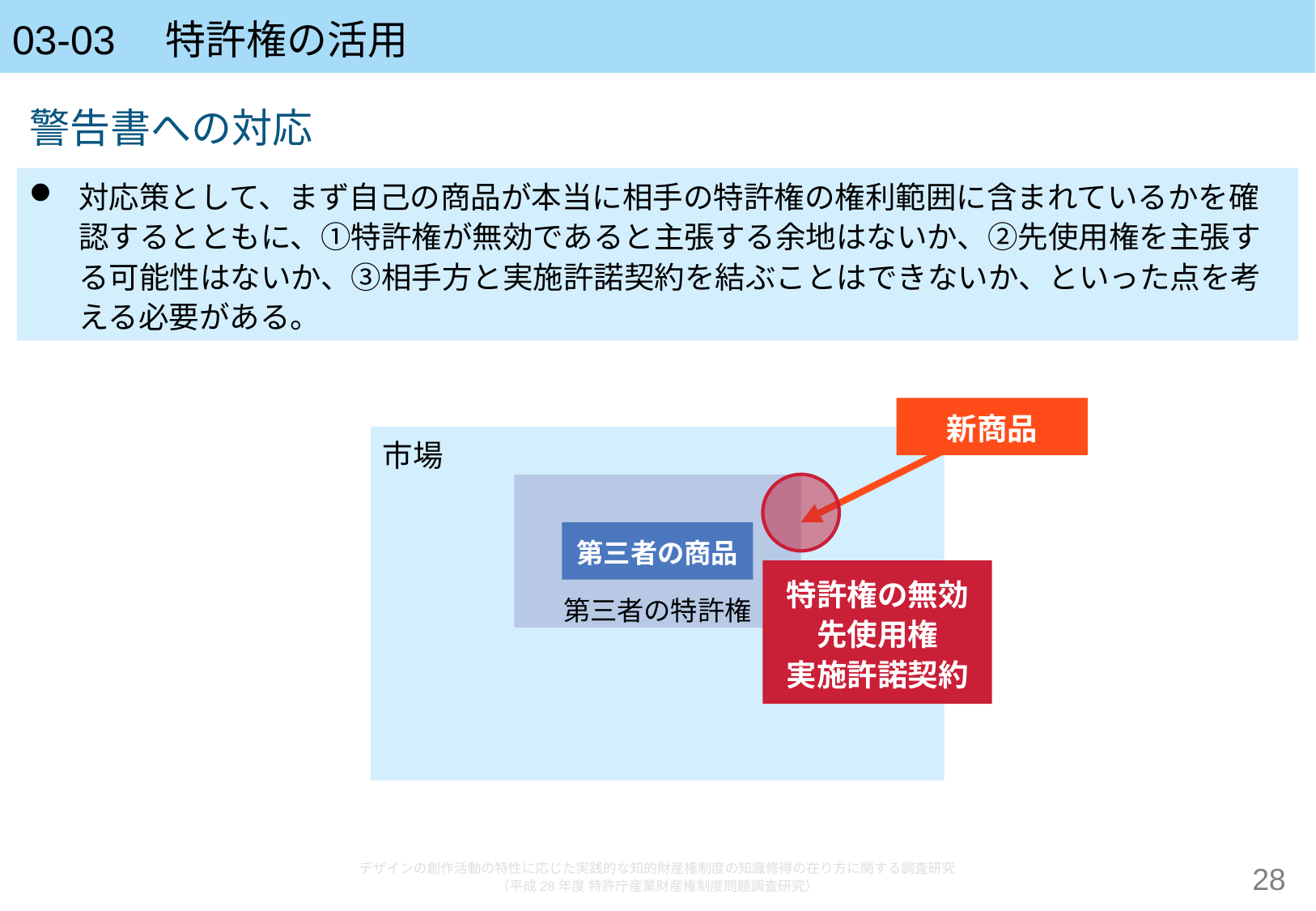

# 03-03　特許権の活用
警告書への対応
対応策として、まず自己の商品が本当に相手の特許権の権利範囲に含まれているかを確認するとともに、①特許権が無効であると主張する余地はないか、②先使用権を主張する可能性はないか、③相手方と実施許諾契約を結ぶことはできないか、といった点を考える必要がある。
新商品
市場

第三者の商品
特許権の無効
先使用権
実施許諾契約
第三者の特許権
デザインの創作活動の特性に応じた実践的な知的財産権制度の知識修得の在り方に関する調査研究
（平成28年度 特許庁産業財産権制度問題調査研究）
28